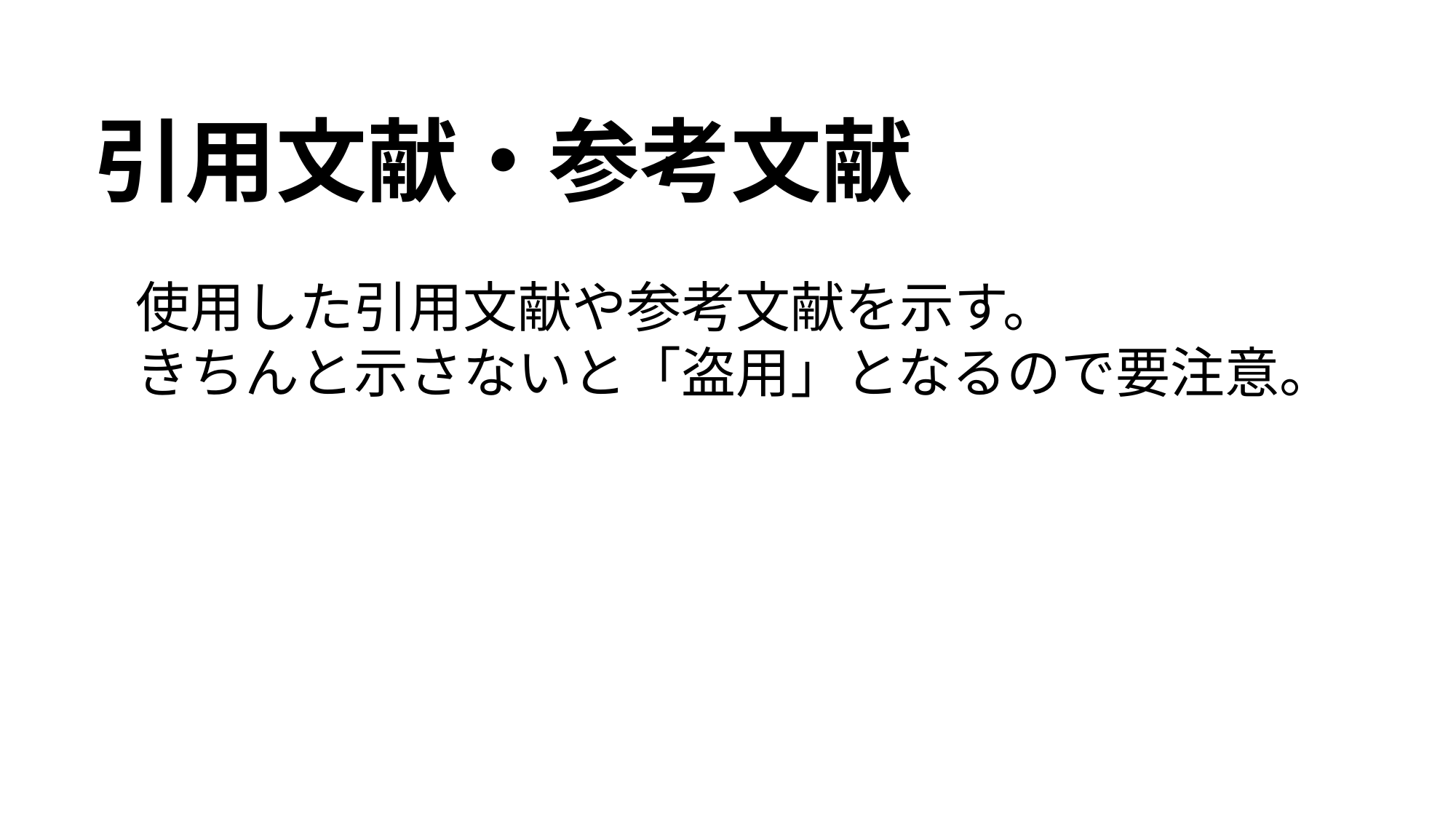

引用文献・参考文献
使用した引用文献や参考文献を示す。
きちんと示さないと「盗用」となるので要注意。